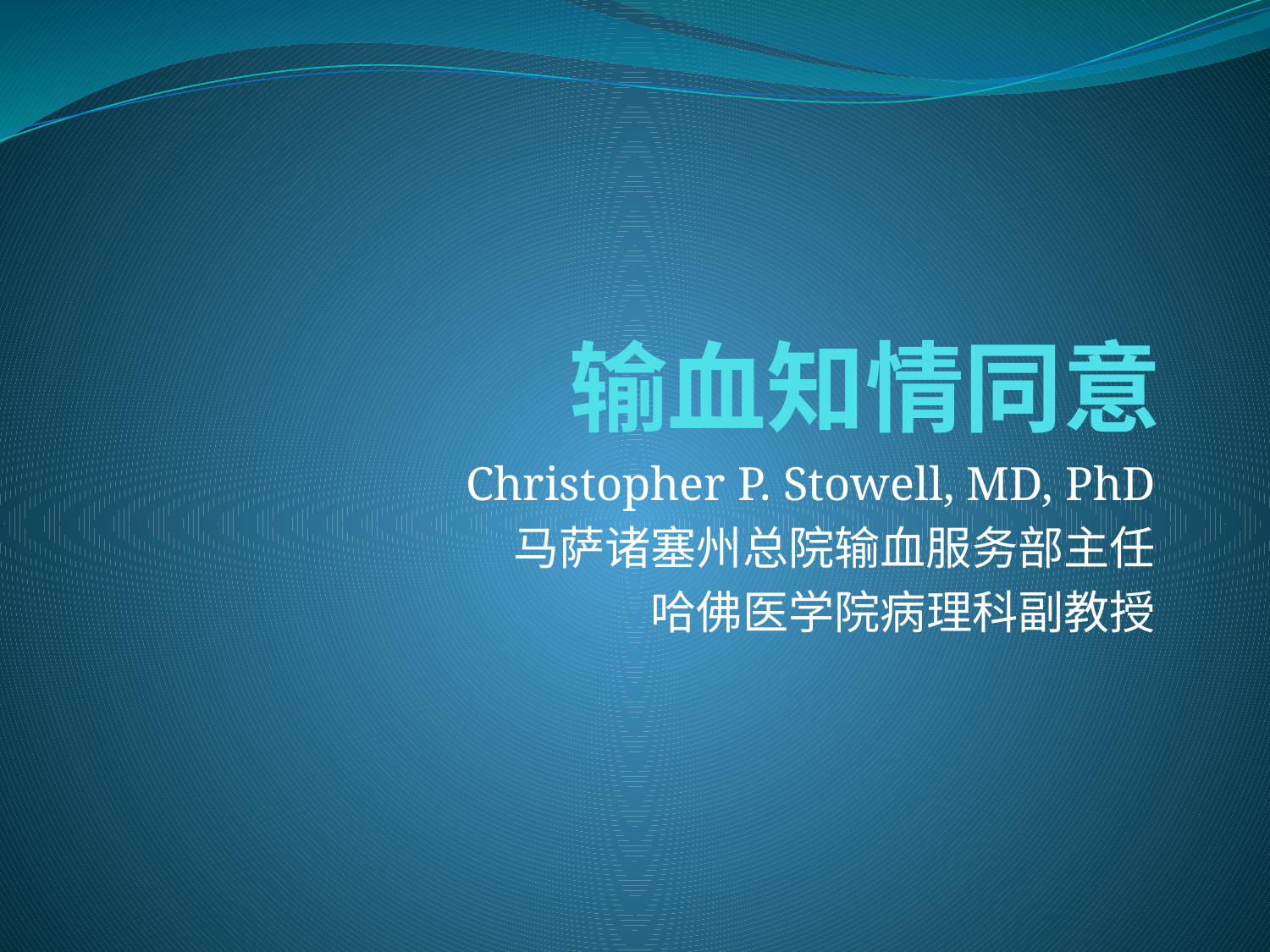

# 输血知情同意
Christopher P. Stowell, MD, PhD
马萨诸塞州总院输血服务部主任
哈佛医学院病理科副教授